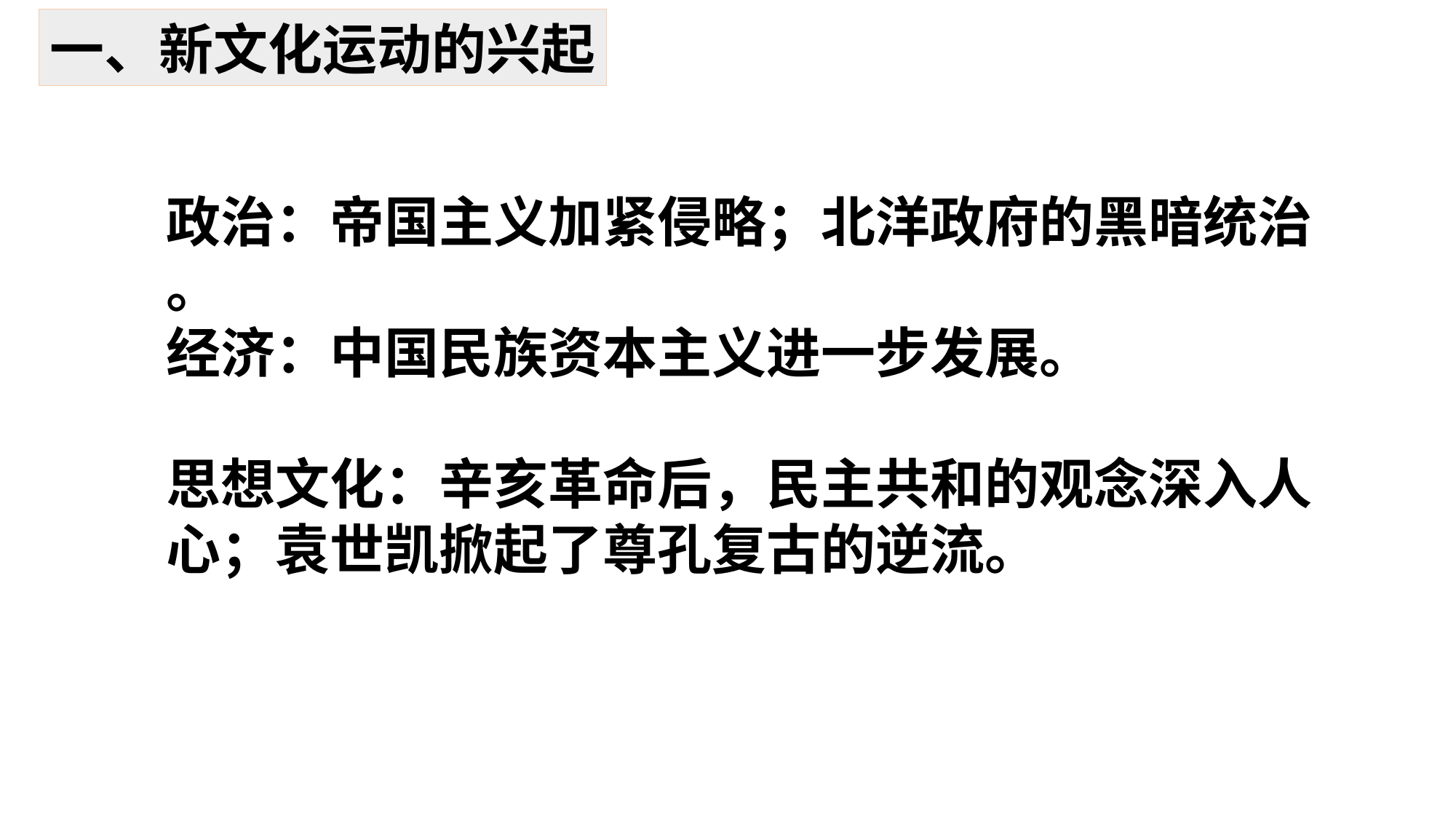

一、新文化运动的兴起
政治：帝国主义加紧侵略；北洋政府的黑暗统治
。
经济：中国民族资本主义进一步发展。

思想文化：辛亥革命后，民主共和的观念深入人心；袁世凯掀起了尊孔复古的逆流。